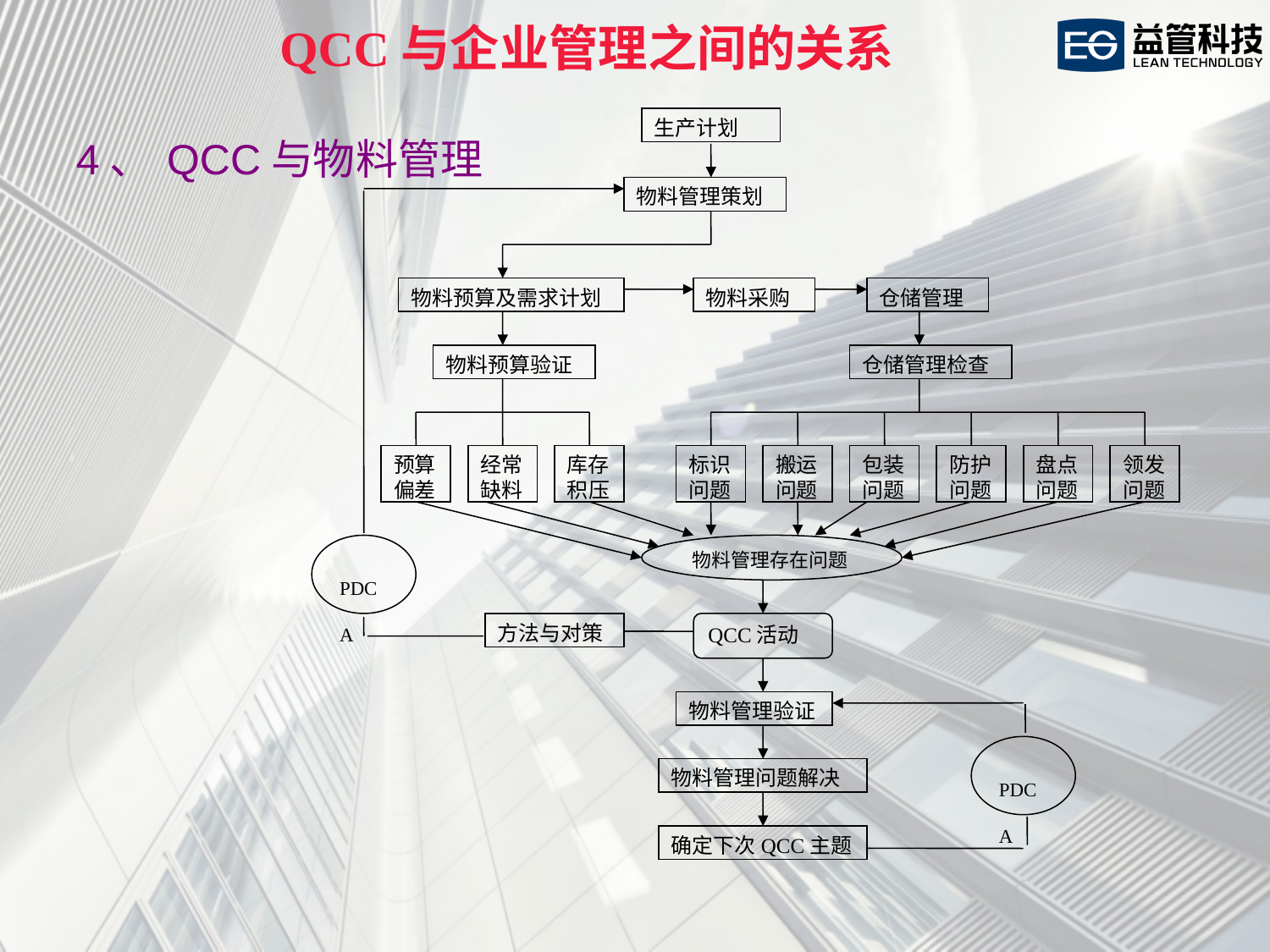

QCC与企业管理之间的关系
生产计划

物料管理策划

物料预算及需求计划
物料采购
仓储管理

物料预算验证
仓储管理检查

预算
偏差
经常
缺料
库存
积压
标识
问题
搬运
问题
包装
问题
防护
问题
领发
问题

物料管理存在问题

方法与对策
QCC活动

物料管理验证

PDCA
物料管理问题解决

确定下次QCC主题

盘点
问题

PDCA
4、 QCC与物料管理